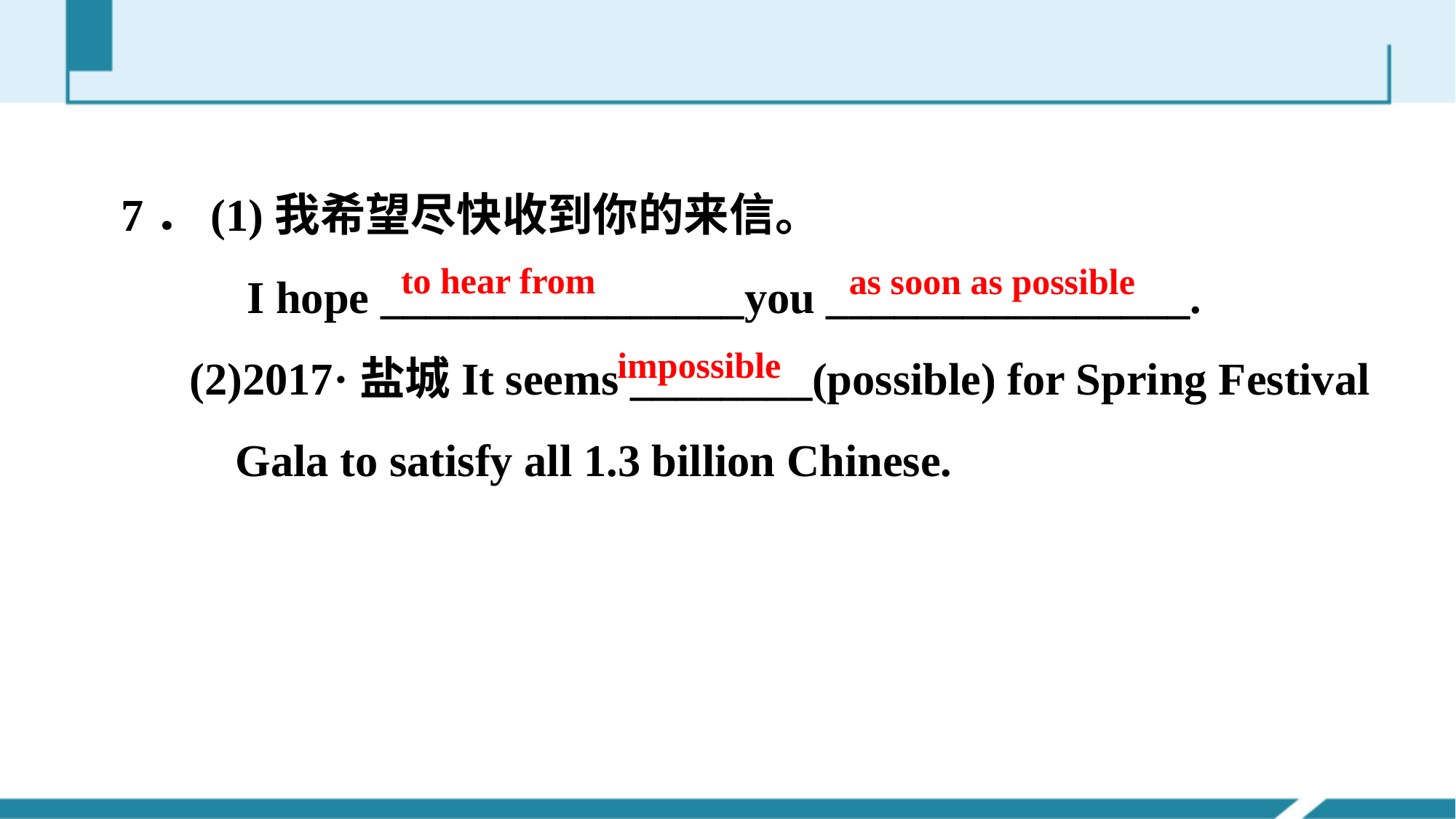

7．(1)我希望尽快收到你的来信。
           I hope ________________you ________________.
      (2)2017·盐城It seems ________(possible) for Spring Festival
          Gala to satisfy all 1.3 billion Chinese.
to hear from
as soon as possible
impossible